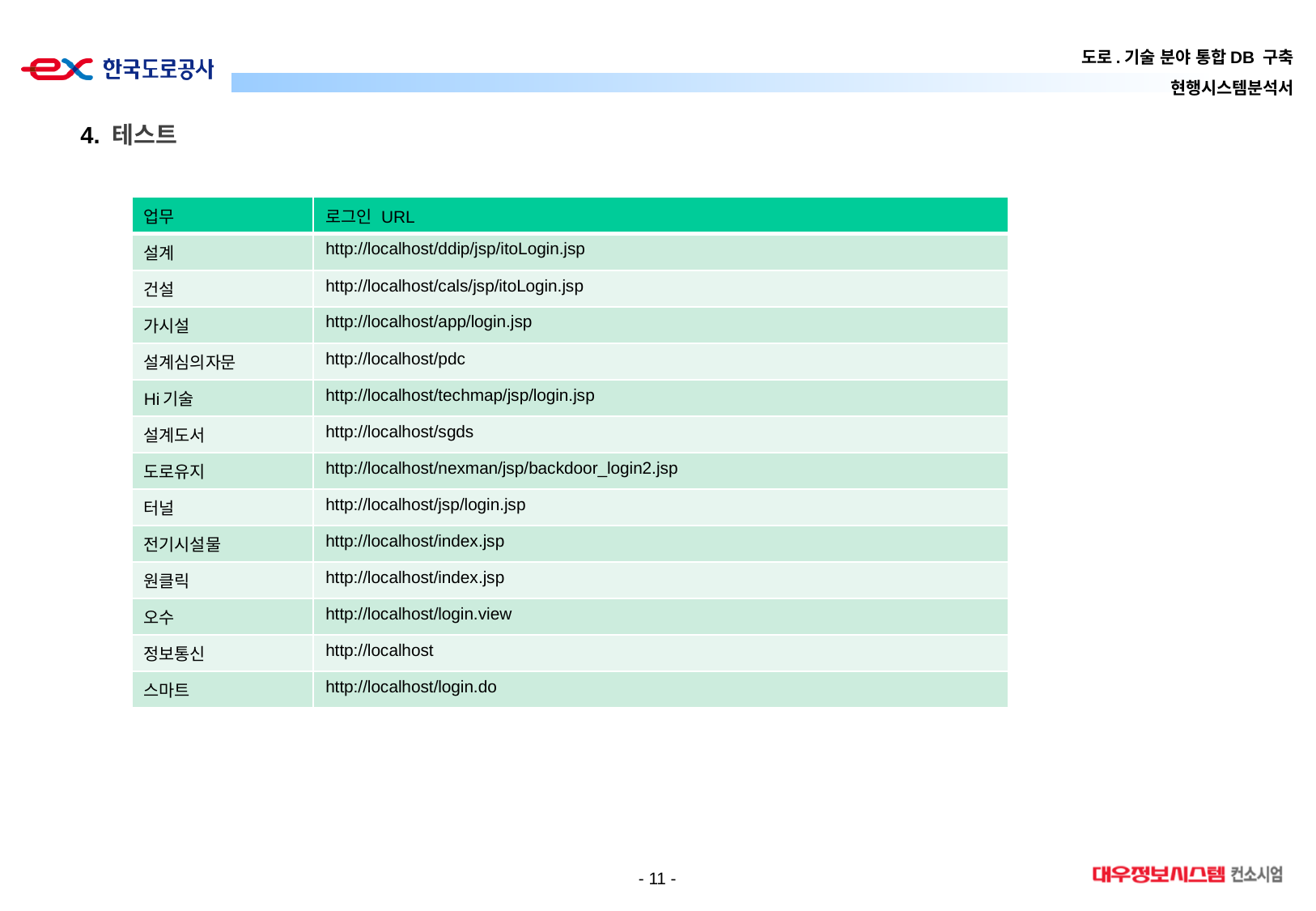

4. 테스트

| 업무 | 로그인 URL |
| --- | --- |
| 설계 | http://localhost/ddip/jsp/itoLogin.jsp |
| 건설 | http://localhost/cals/jsp/itoLogin.jsp |
| 가시설 | http://localhost/app/login.jsp |
| 설계심의자문 | http://localhost/pdc |
| Hi기술 | http://localhost/techmap/jsp/login.jsp |
| 설계도서 | http://localhost/sgds |
| 도로유지 | http://localhost/nexman/jsp/backdoor\_login2.jsp |
| 터널 | http://localhost/jsp/login.jsp |
| 전기시설물 | http://localhost/index.jsp |
| 원클릭 | http://localhost/index.jsp |
| 오수 | http://localhost/login.view |
| 정보통신 | http://localhost |
| 스마트 | http://localhost/login.do |